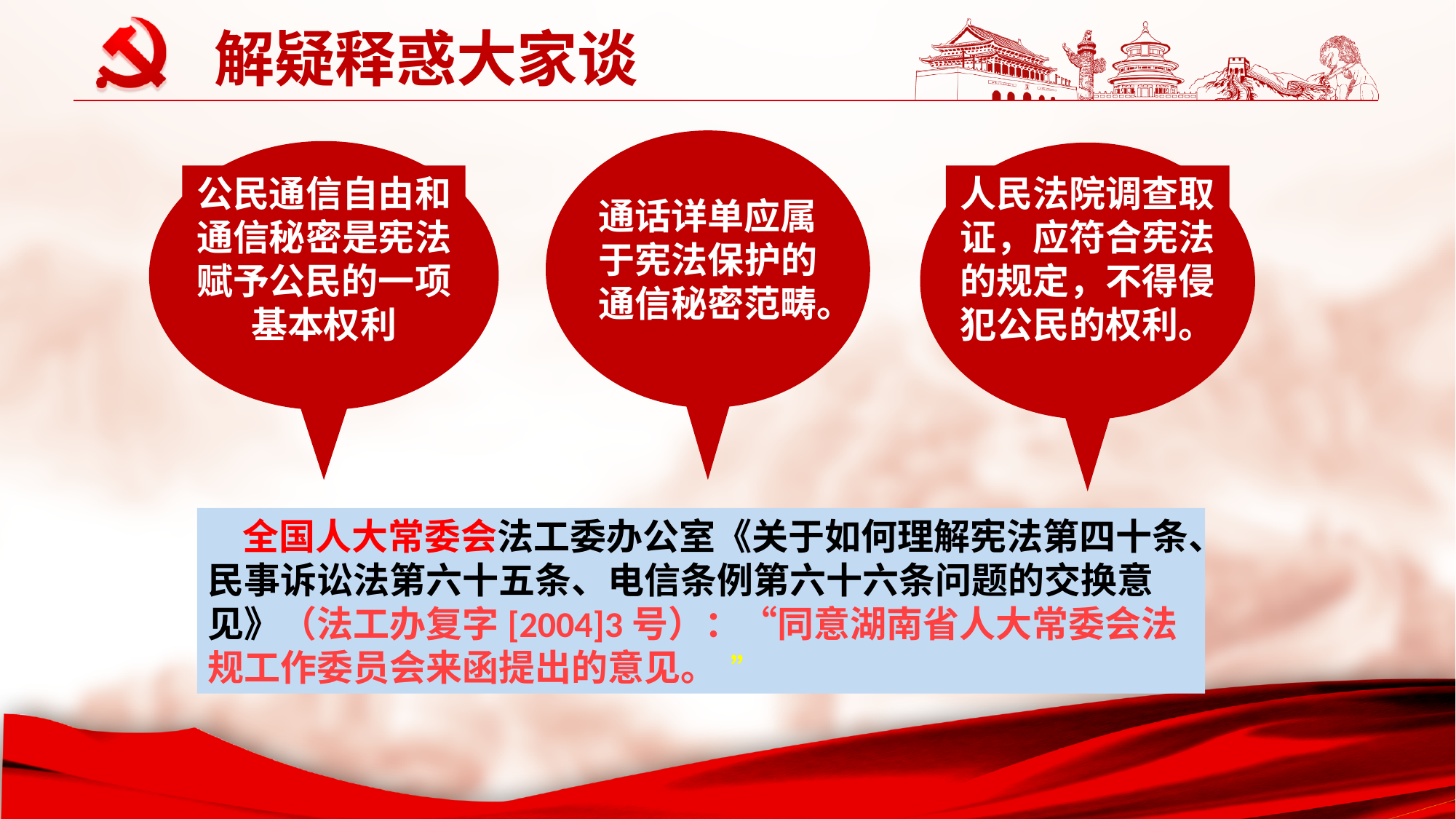

解疑释惑大家谈

公民通信自由和通信秘密是宪法赋予公民的一项基本权利

人民法院调查取证，应符合宪法的规定，不得侵犯公民的权利。
通话详单应属于宪法保护的通信秘密范畴。
    全国人大常委会法工委办公室《关于如何理解宪法第四十条、民事诉讼法第六十五条、电信条例第六十六条问题的交换意见》（法工办复字[2004]3号）：“同意湖南省人大常委会法规工作委员会来函提出的意见。  ”
点击此处输入文字
点击此处输入文字